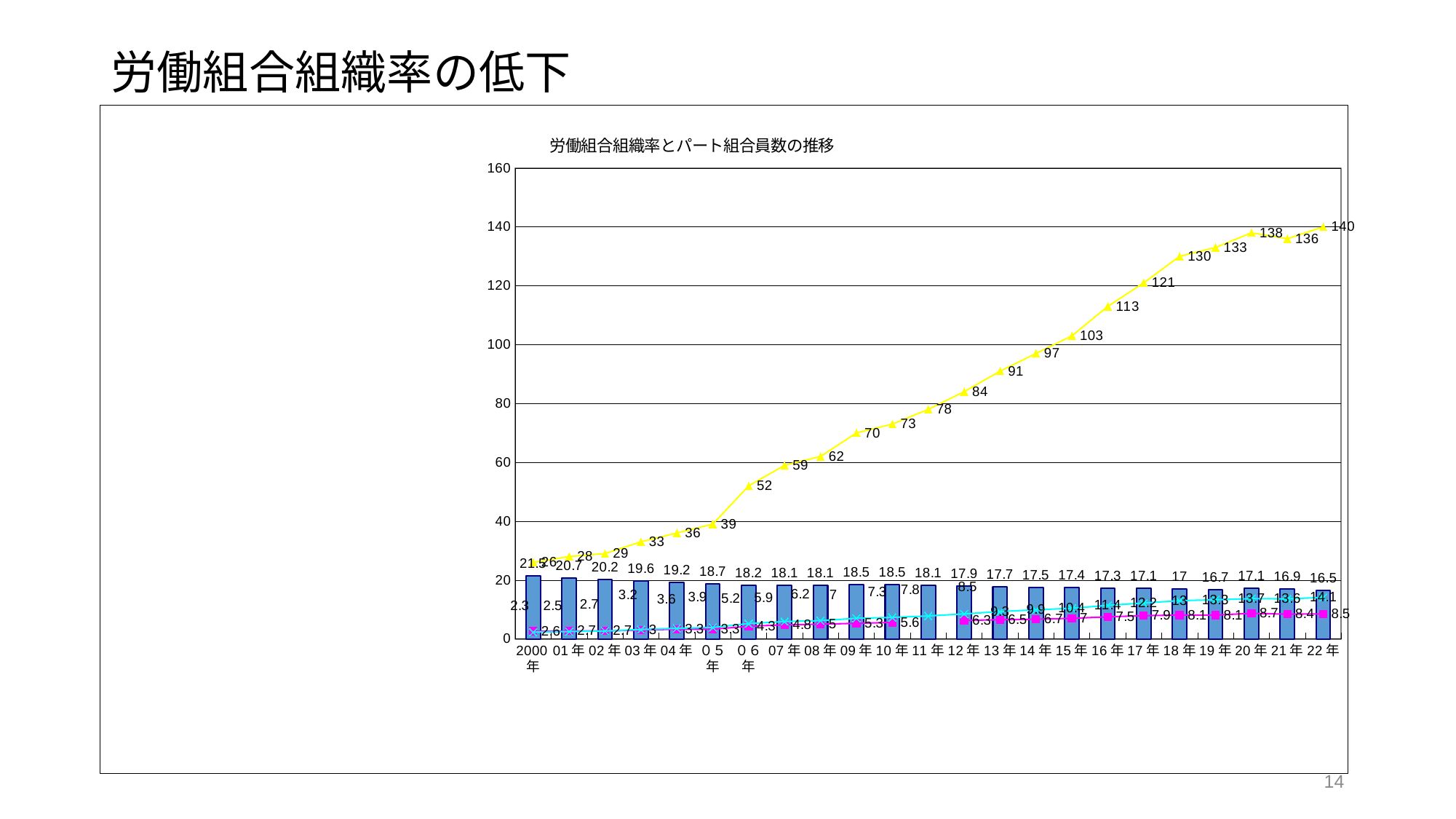

# 労働組合組織率の低下

### Chart: 労働組合組織率とパート組合員数の推移

| Category | 全体組織率 | パート組織率 | パート組合員数(万人) | パート組合員の全組合員に占める割合 |
|---|---|---|---|---|
| 2000年 | 21.5 | 2.6 | 26.0 | 2.3 |
| 01年 | 20.7 | 2.7 | 28.0 | 2.5 |
| 02年 | 20.2 | 2.7 | 29.0 | 2.7 |
| 03年 | 19.6 | 3.0 | 33.0 | 3.2 |
| 04年 | 19.2 | 3.3 | 36.0 | 3.6 |
| ０５年 | 18.7 | 3.3 | 39.0 | 3.9 |
| ０６年 | 18.2 | 4.3 | 52.0 | 5.2 |
| 07年 | 18.1 | 4.8 | 59.0 | 5.9 |
| 08年 | 18.1 | 5.0 | 62.0 | 6.2 |
| 09年 | 18.5 | 5.3 | 70.0 | 7.0 |
| 10年 | 18.5 | 5.6 | 73.0 | 7.3 |
| 11年 | 18.1 | None | 78.0 | 7.8 |
| 12年 | 17.9 | 6.3 | 84.0 | 8.5 |
| 13年 | 17.7 | 6.5 | 91.0 | 9.3 |
| 14年 | 17.5 | 6.7 | 97.0 | 9.9 |
| 15年 | 17.4 | 7.0 | 103.0 | 10.4 |
| 16年 | 17.3 | 7.5 | 113.0 | 11.4 |
| 17年 | 17.1 | 7.9 | 121.0 | 12.2 |
| 18年 | 17.0 | 8.1 | 130.0 | 13.0 |
| 19年 | 16.7 | 8.1 | 133.0 | 13.3 |
| 20年 | 17.1 | 8.7 | 138.0 | 13.7 |
| 21年 | 16.9 | 8.4 | 136.0 | 13.6 |
| 22年 | 16.5 | 8.5 | 140.0 | 14.1 |
14